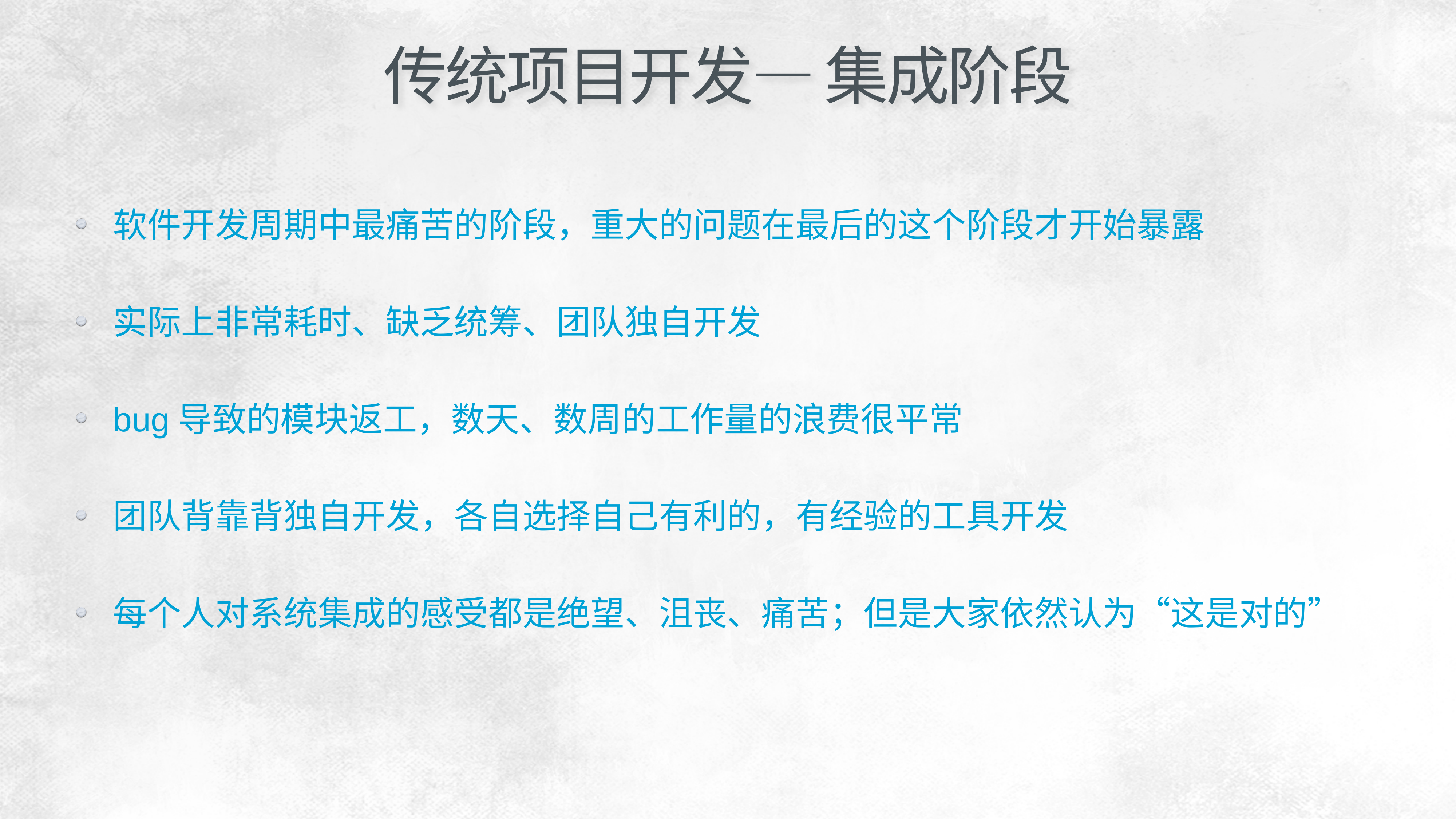

# 传统项目开发— 集成阶段
软件开发周期中最痛苦的阶段，重大的问题在最后的这个阶段才开始暴露
实际上非常耗时、缺乏统筹、团队独自开发
bug导致的模块返工，数天、数周的工作量的浪费很平常
团队背靠背独自开发，各自选择自己有利的，有经验的工具开发
每个人对系统集成的感受都是绝望、沮丧、痛苦；但是大家依然认为“这是对的”
40